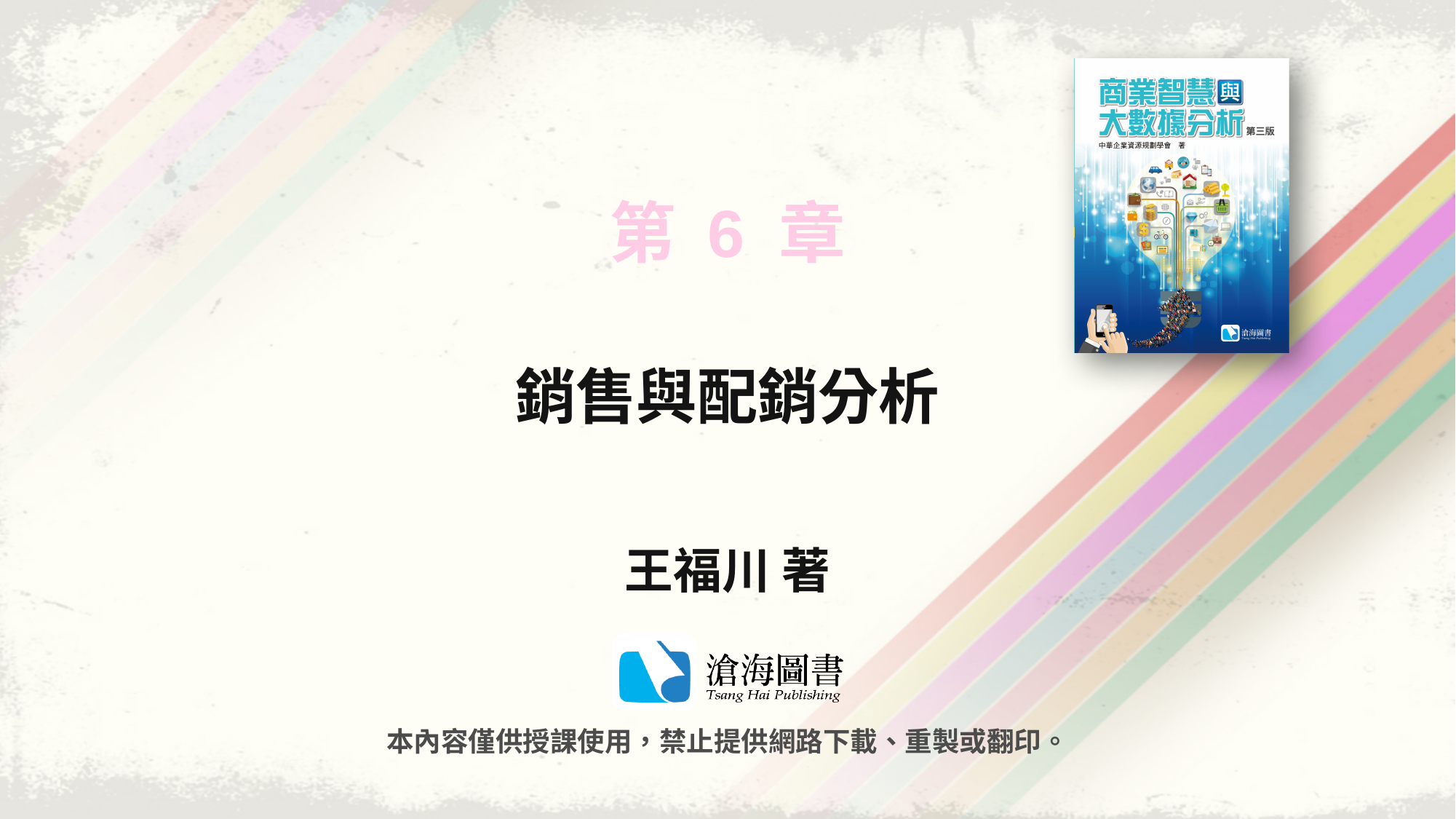

# 第 6 章
銷售與配銷分析

王福川 著